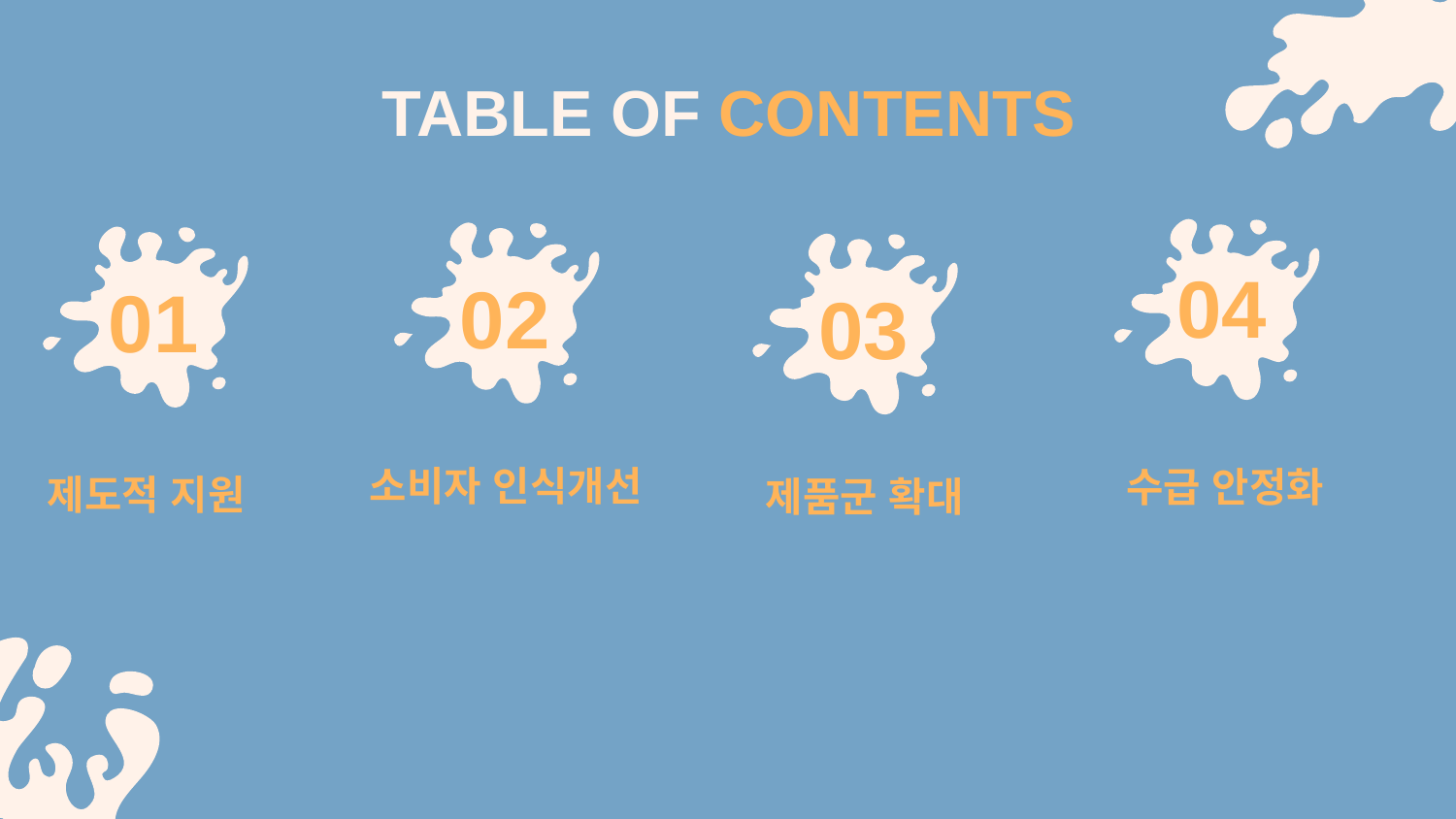

TABLE OF CONTENTS

04
02
# 01
03
소비자 인식개선
수급 안정화
제도적 지원
제품군 확대